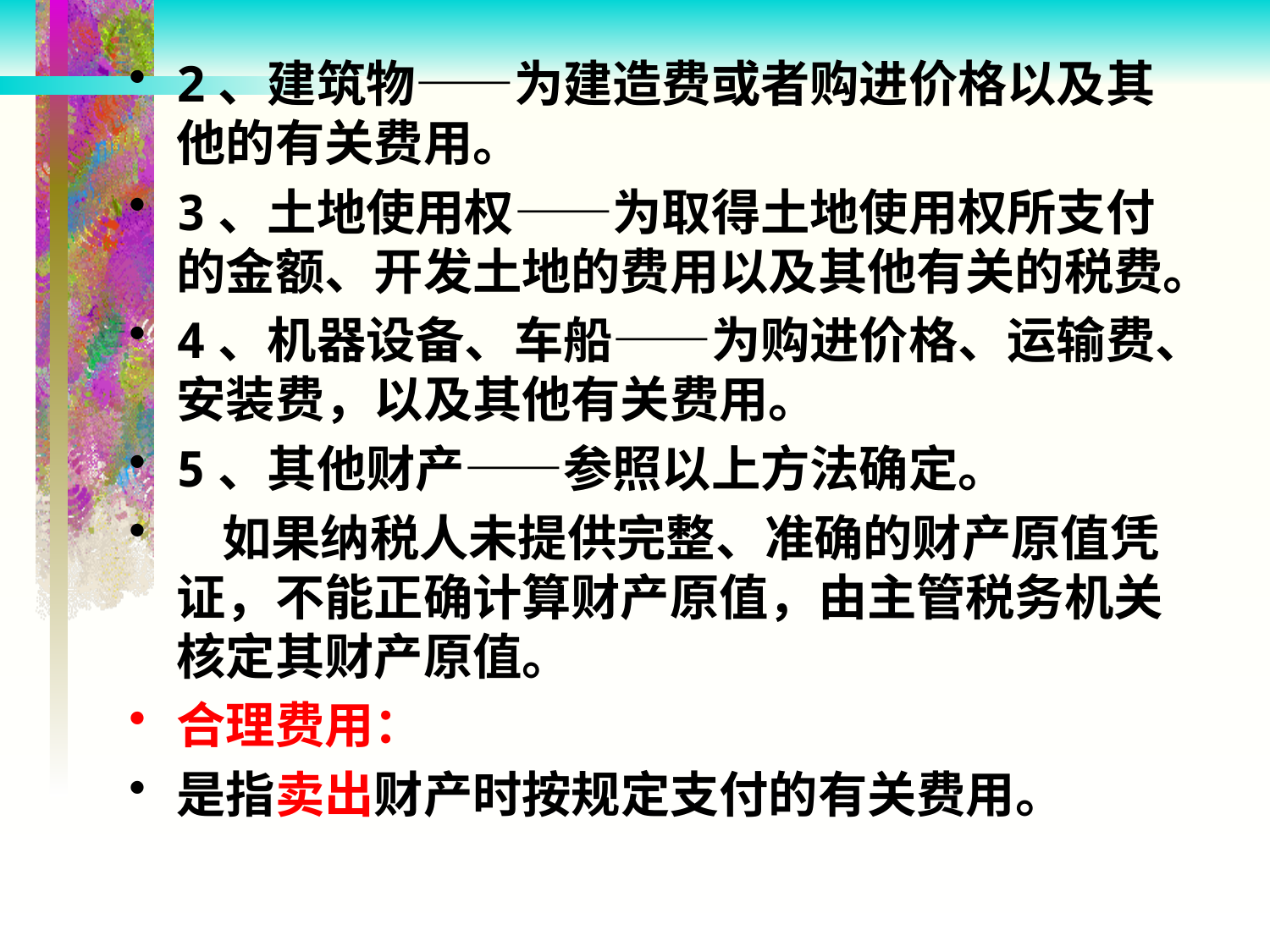

2、建筑物——为建造费或者购进价格以及其他的有关费用。
3、土地使用权——为取得土地使用权所支付的金额、开发土地的费用以及其他有关的税费。
4、机器设备、车船——为购进价格、运输费、安装费，以及其他有关费用。
5、其他财产——参照以上方法确定。
   如果纳税人未提供完整、准确的财产原值凭证，不能正确计算财产原值，由主管税务机关核定其财产原值。
合理费用：
是指卖出财产时按规定支付的有关费用。